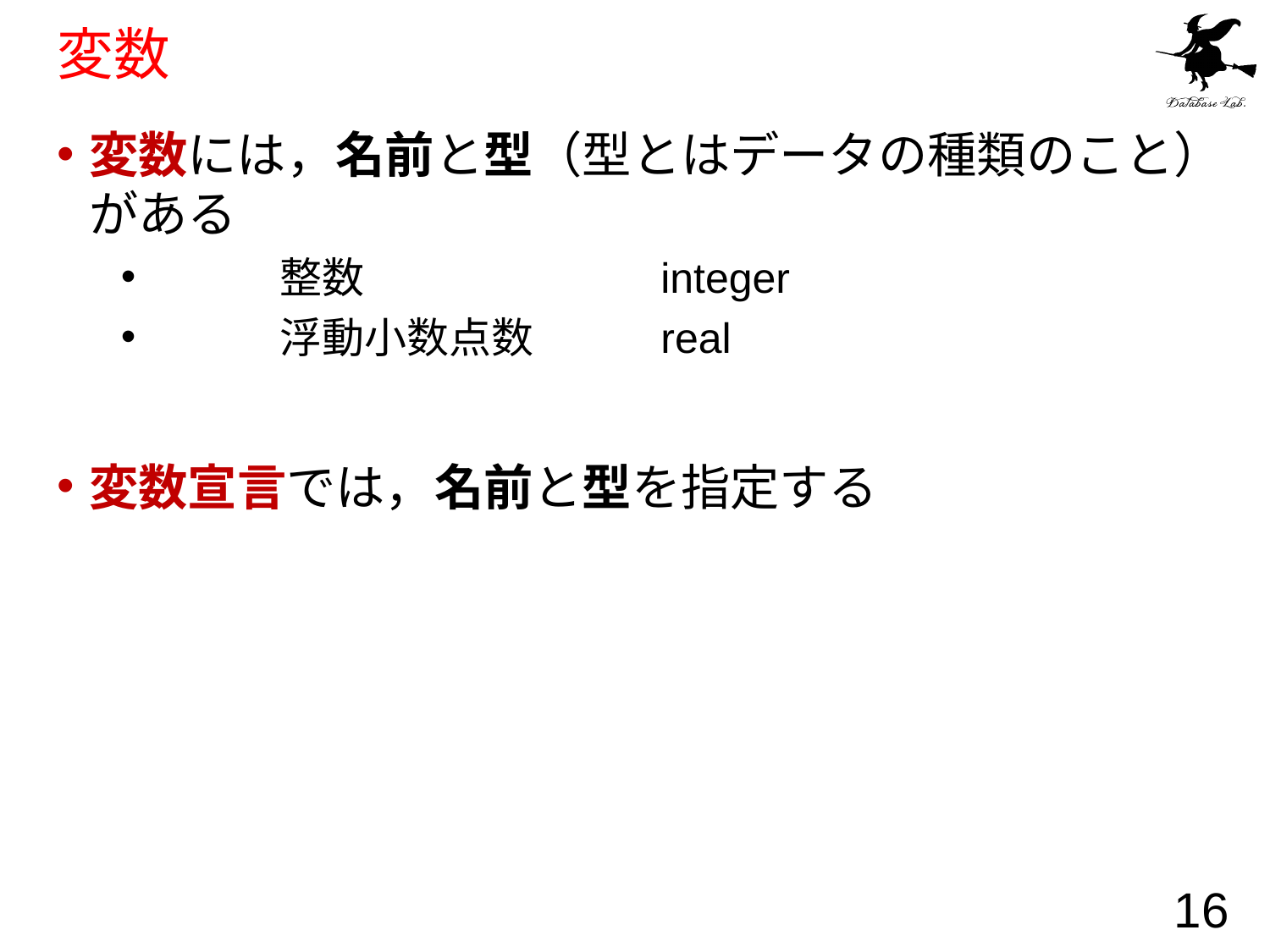

# 変数
変数には，名前と型（型とはデータの種類のこと）がある
	整数			integer
	浮動小数点数	real

変数宣言では，名前と型を指定する

16